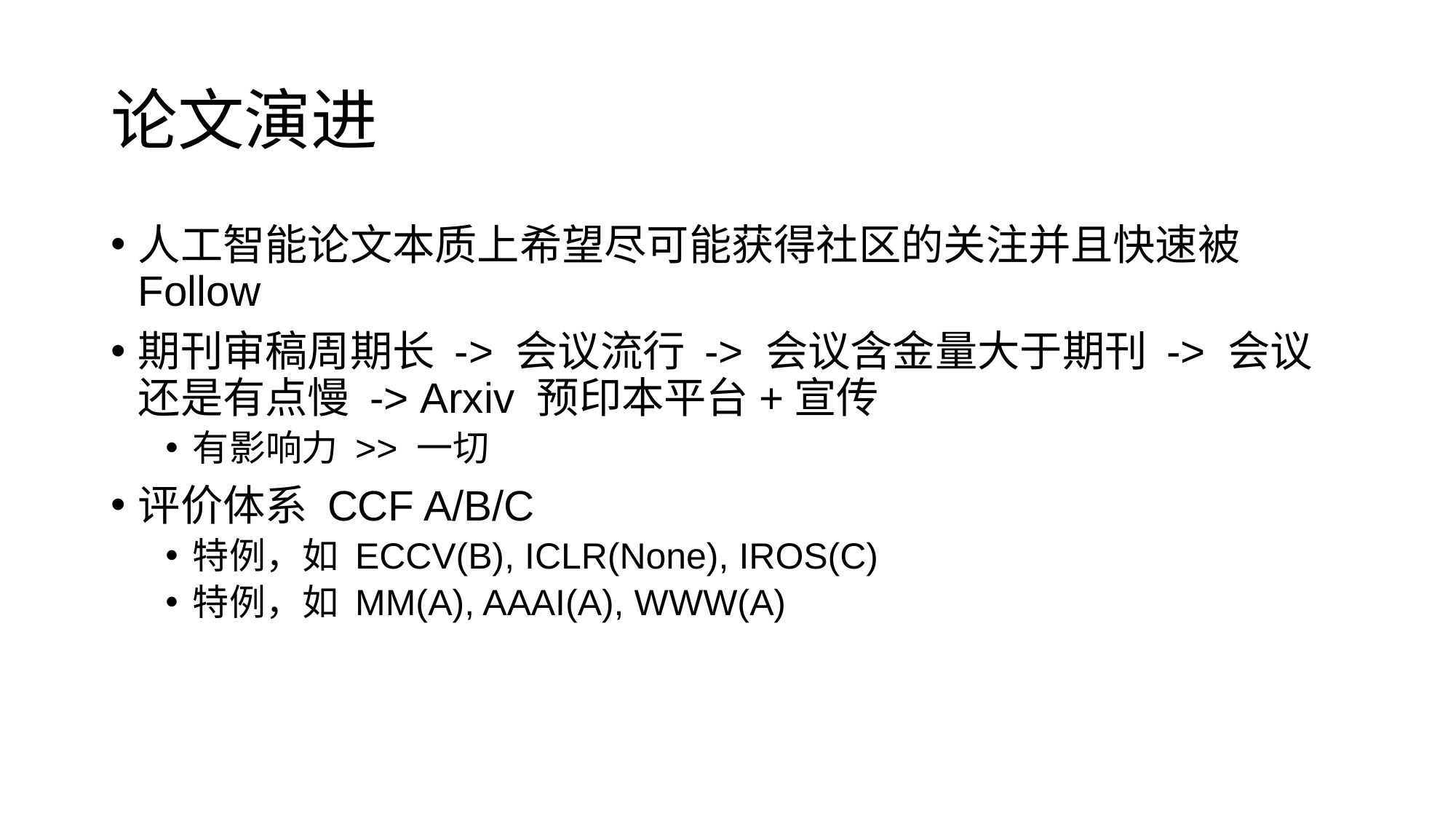

# 论文演进
人工智能论文本质上希望尽可能获得社区的关注并且快速被 Follow
期刊审稿周期长 -> 会议流行 -> 会议含金量大于期刊 -> 会议还是有点慢 -> Arxiv 预印本平台+宣传
有影响力 >> 一切
评价体系 CCF A/B/C
特例，如 ECCV(B), ICLR(None), IROS(C)
特例，如 MM(A), AAAI(A), WWW(A)